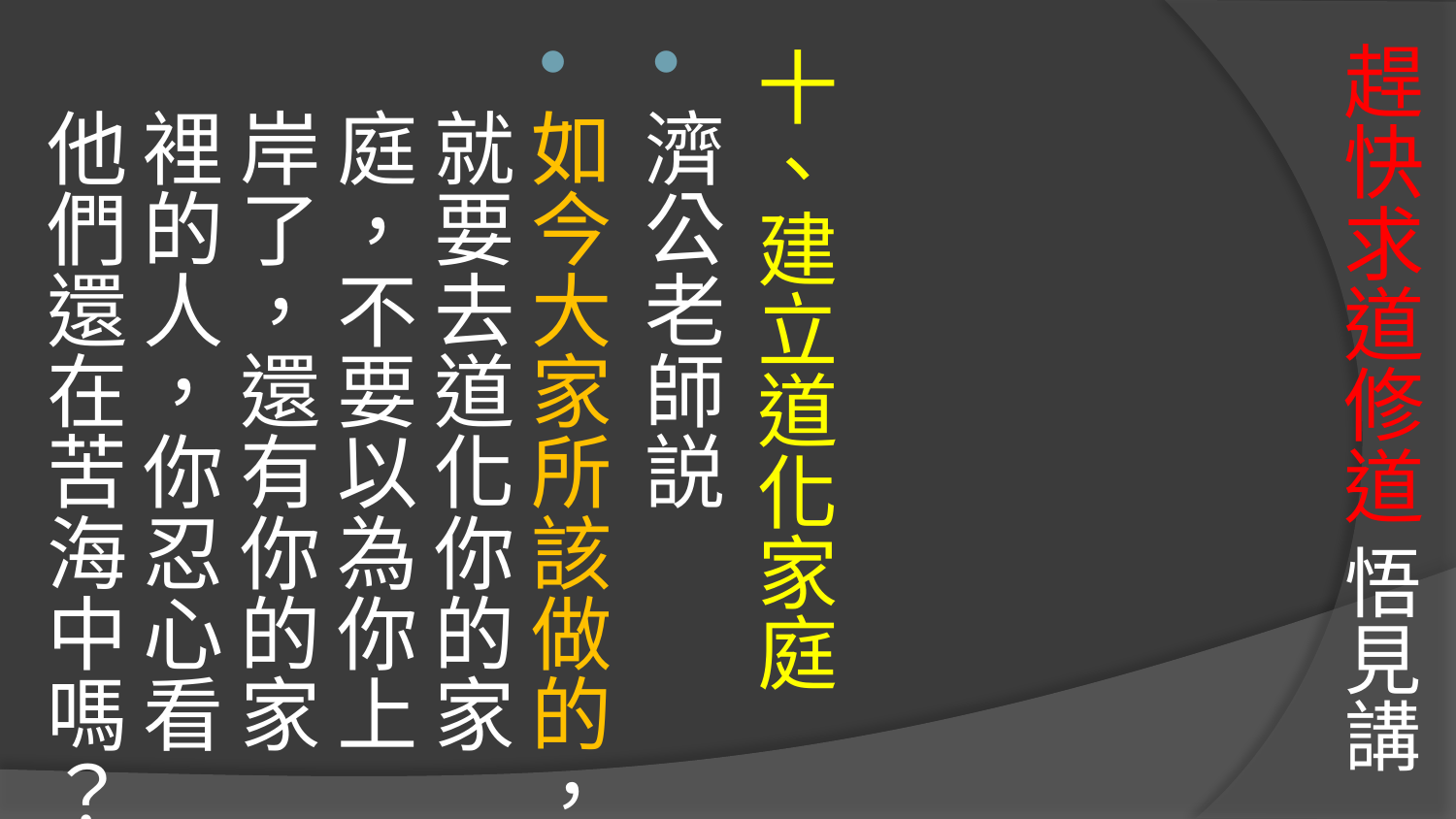

# 趕快求道修道 悟見講
十、建立道化家庭
濟公老師説
如今大家所該做的，就要去道化你的家庭，不要以為你上岸了，還有你的家裡的人，你忍心看他們還在苦海中嗎？